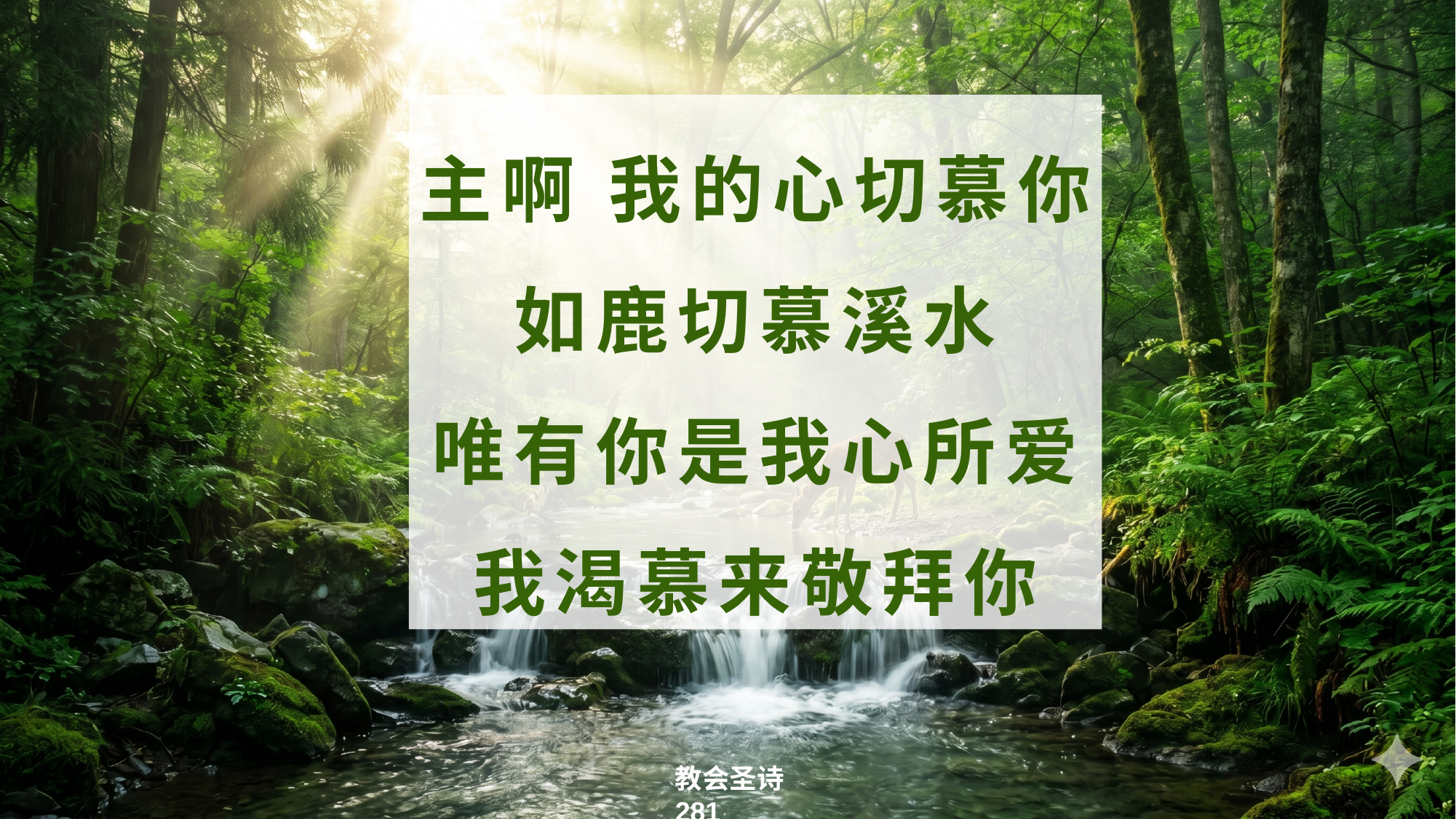

主啊 我的心切慕你
如鹿切慕溪水
唯有你是我心所爱
我渴慕来敬拜你
教会圣诗 281